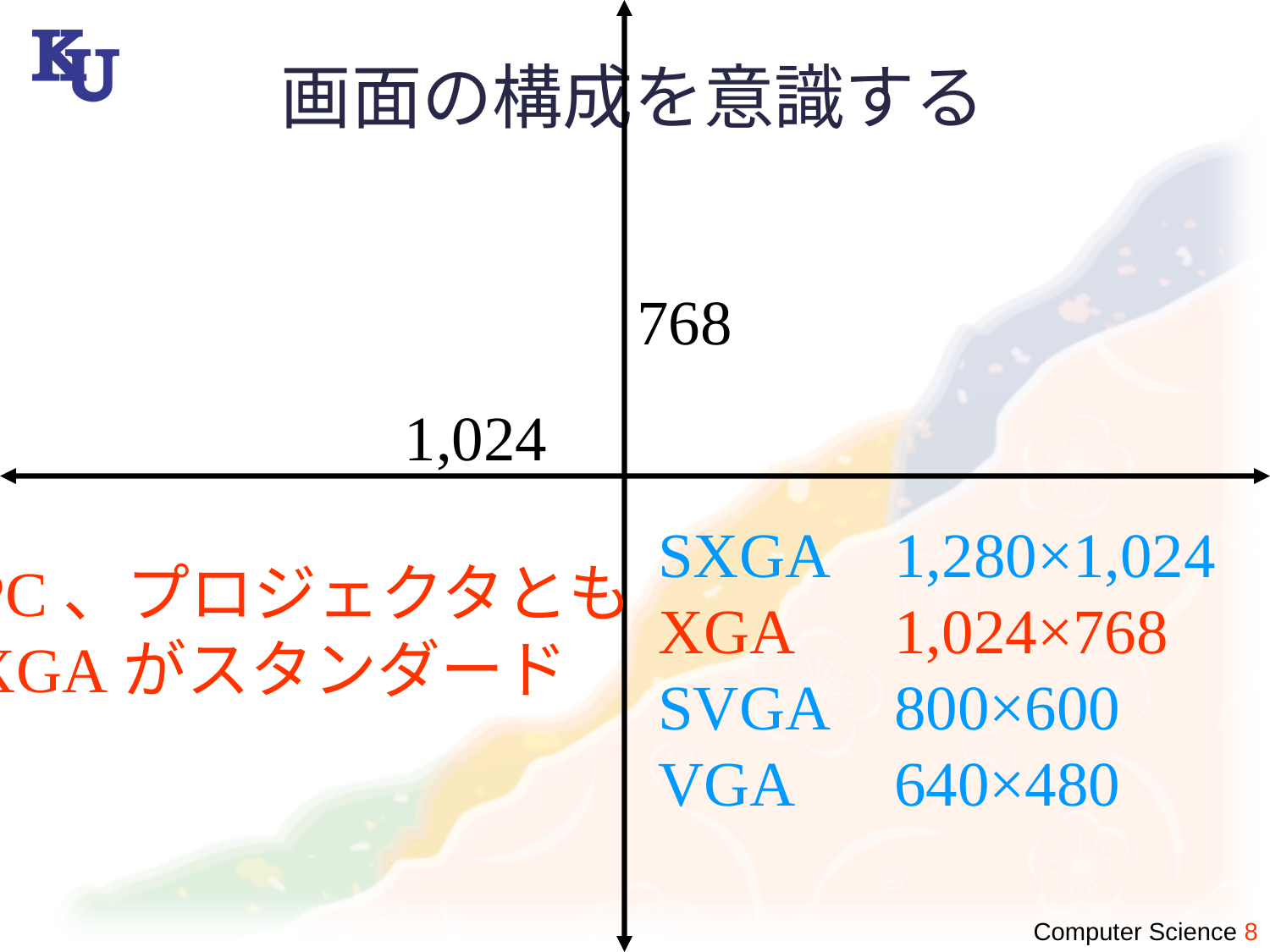

# 画面の構成を意識する
768
1,024

SXGA
XGA
SVGA
VGA
1,280×1,024
1,024×768
800×600
640×480
PC、プロジェクタとも
XGAがスタンダード